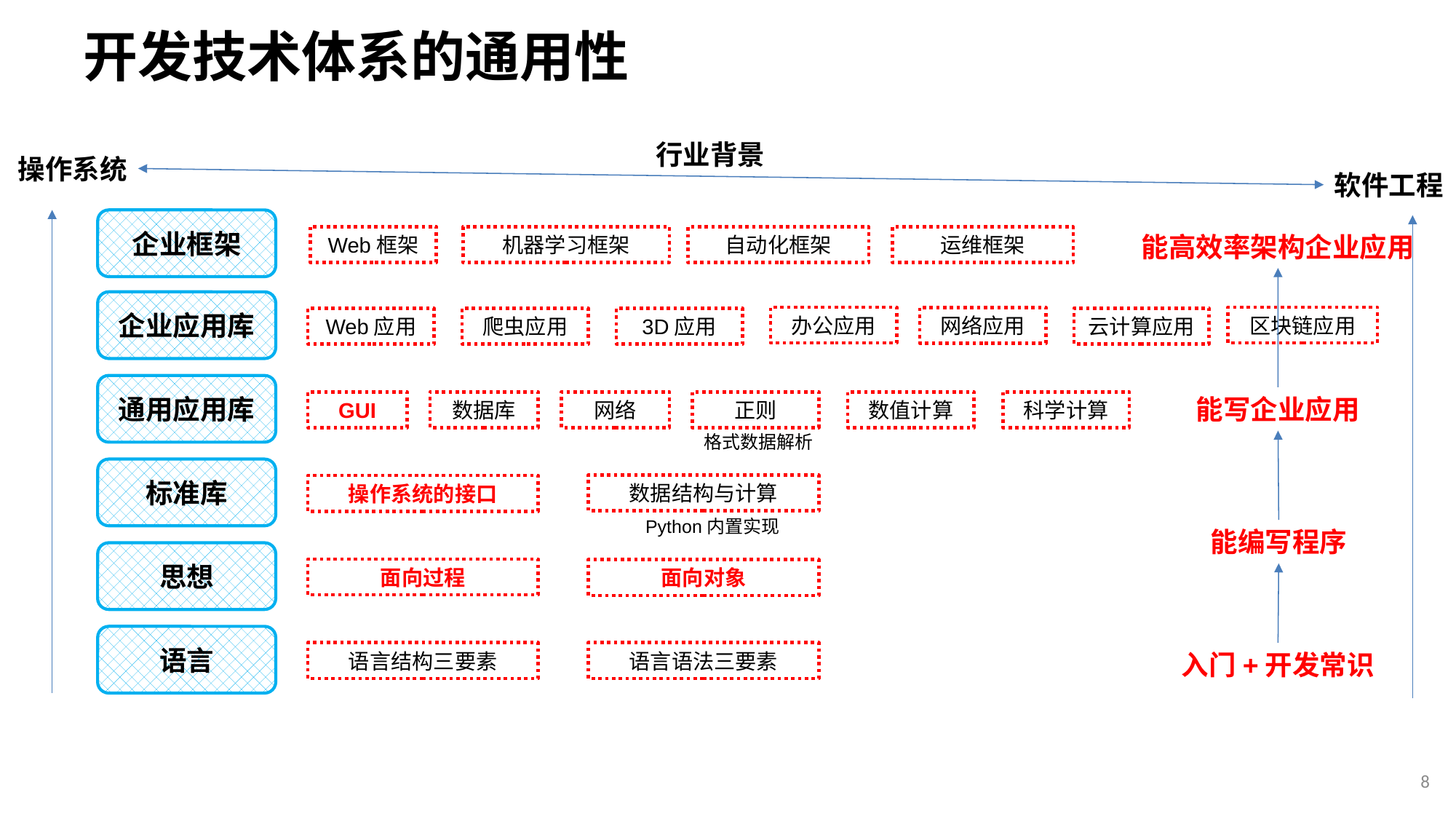

# 开发技术体系的通用性
行业背景
操作系统
软件工程
企业框架
能高效率架构企业应用
Web框架
机器学习框架
自动化框架
运维框架
企业应用库
区块链应用
办公应用
网络应用
Web应用
爬虫应用
3D应用
云计算应用
通用应用库
能写企业应用
GUI
数据库
网络
正则
数值计算
科学计算
格式数据解析
标准库
数据结构与计算
操作系统的接口
Python内置实现
能编写程序
思想
面向过程
面向对象
语言
语言结构三要素
语言语法三要素
入门+开发常识
8